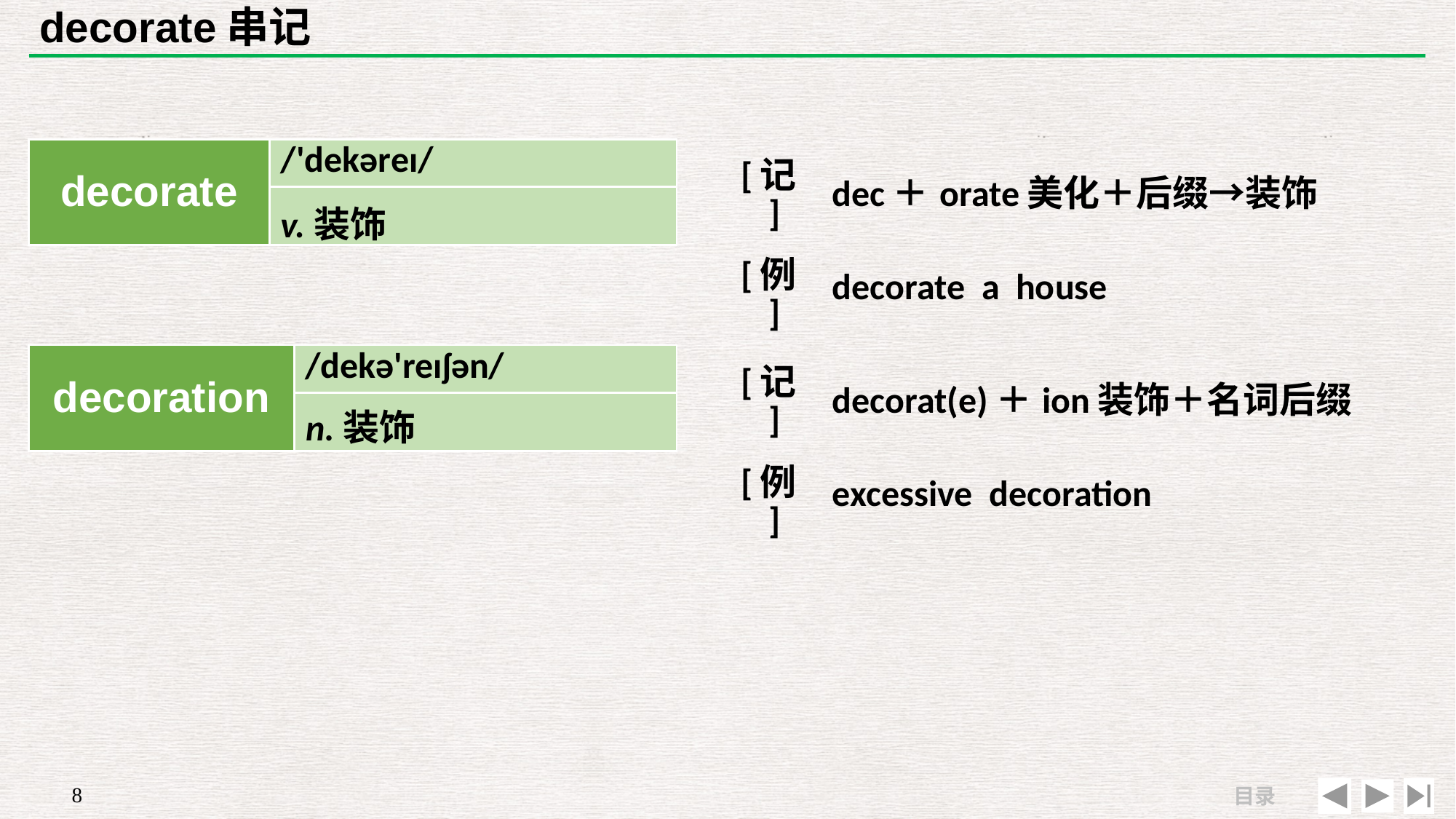

# decorate串记

| decorate | /'dekəreɪ/ |
| --- | --- |
|  |  |
| [记] | dec＋orate美化＋后缀→装饰 |
| --- | --- |
| [例] | decorate a house |
v.装饰
| decoration | /dekə'reɪʃən/ |
| --- | --- |
|  |  |
| [记] | decorat(e)＋ion装饰＋名词后缀 |
| --- | --- |
| [例] | excessive decoration |
n.装饰